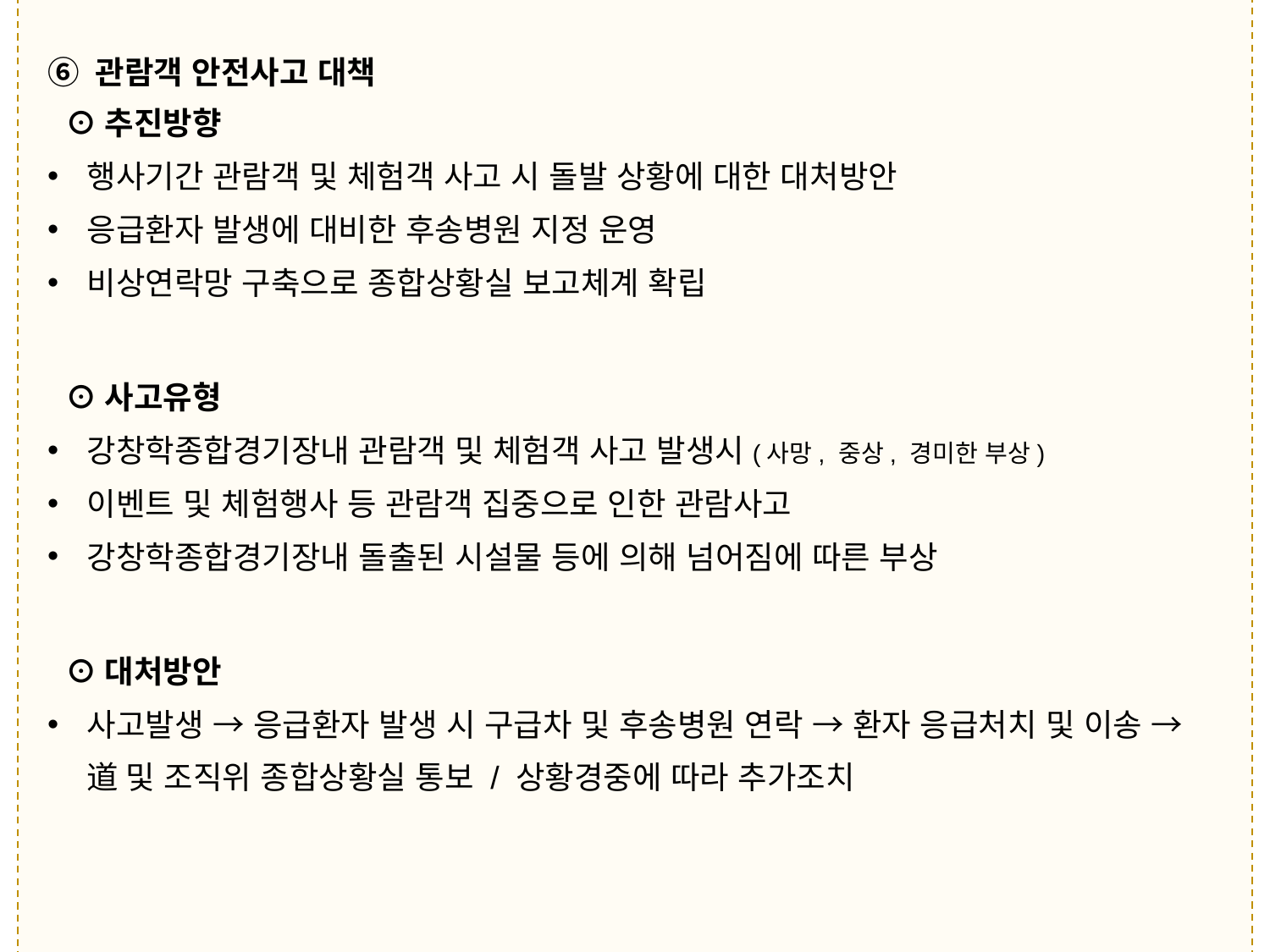

⑥ 관람객 안전사고 대책

  ⊙추진방향
행사기간 관람객 및 체험객 사고 시 돌발 상황에 대한 대처방안
응급환자 발생에 대비한 후송병원 지정 운영
비상연락망 구축으로 종합상황실 보고체계 확립

  ⊙사고유형
강창학종합경기장내 관람객 및 체험객 사고 발생시(사망, 중상, 경미한 부상)
이벤트 및 체험행사 등 관람객 집중으로 인한 관람사고
강창학종합경기장내 돌출된 시설물 등에 의해 넘어짐에 따른 부상

  ⊙대처방안
사고발생 → 응급환자 발생 시 구급차 및 후송병원 연락 → 환자 응급처치 및 이송 → 道 및 조직위 종합상황실 통보 / 상황경중에 따라 추가조치